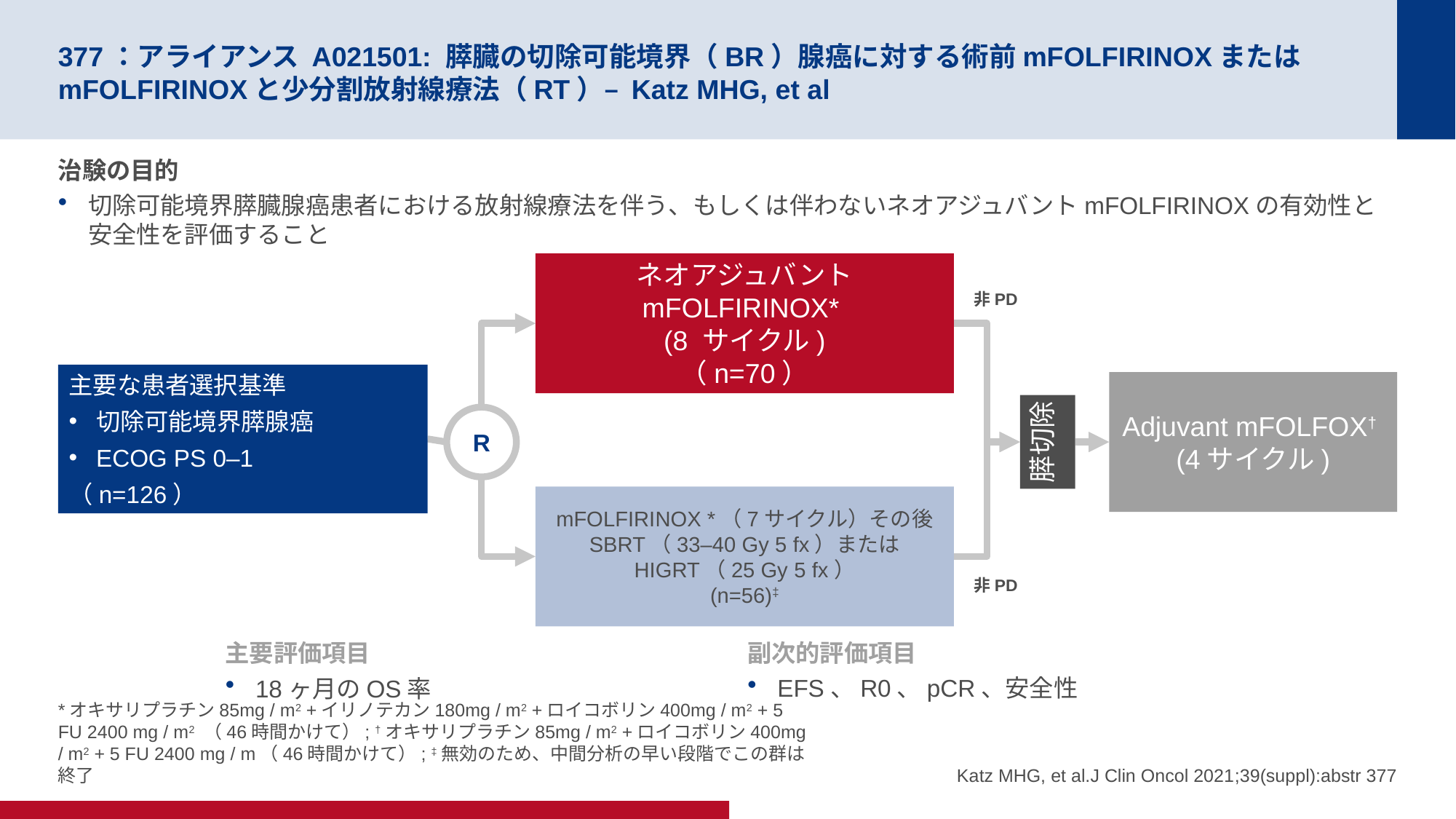

# 377：アライアンス A021501: 膵臓の切除可能境界（BR）腺癌に対する術前mFOLFIRINOXまたはmFOLFIRINOXと少分割放射線療法（RT）– Katz MHG, et al
治験の目的
切除可能境界膵臓腺癌患者における放射線療法を伴う、もしくは伴わないネオアジュバントmFOLFIRINOXの有効性と安全性を評価すること
ネオアジュバント mFOLFIRINOX*
(8 サイクル)
（n=70）
非PD
主要な患者選択基準
切除可能境界膵腺癌
ECOG PS 0–1
（n=126）
Adjuvant mFOLFOX†
(4サイクル)
膵切除
R
mFOLFIRINOX *（7サイクル）その後
SBRT（33–40 Gy 5 fx）または
HIGRT（25 Gy 5 fx）
(n=56)‡
非PD
主要評価項目
18ヶ月のOS率
副次的評価項目
EFS、R0、pCR、安全性
*オキサリプラチン85mg / m2 +イリノテカン180mg / m2 +ロイコボリン400mg / m2 + 5 FU 2400 mg / m2 （46時間かけて）; †オキサリプラチン85mg / m2 +ロイコボリン400mg / m2 + 5 FU 2400 mg / m（46時間かけて）; ‡無効のため、中間分析の早い段階でこの群は終了
Katz MHG, et al.J Clin Oncol 2021;39(suppl):abstr 377